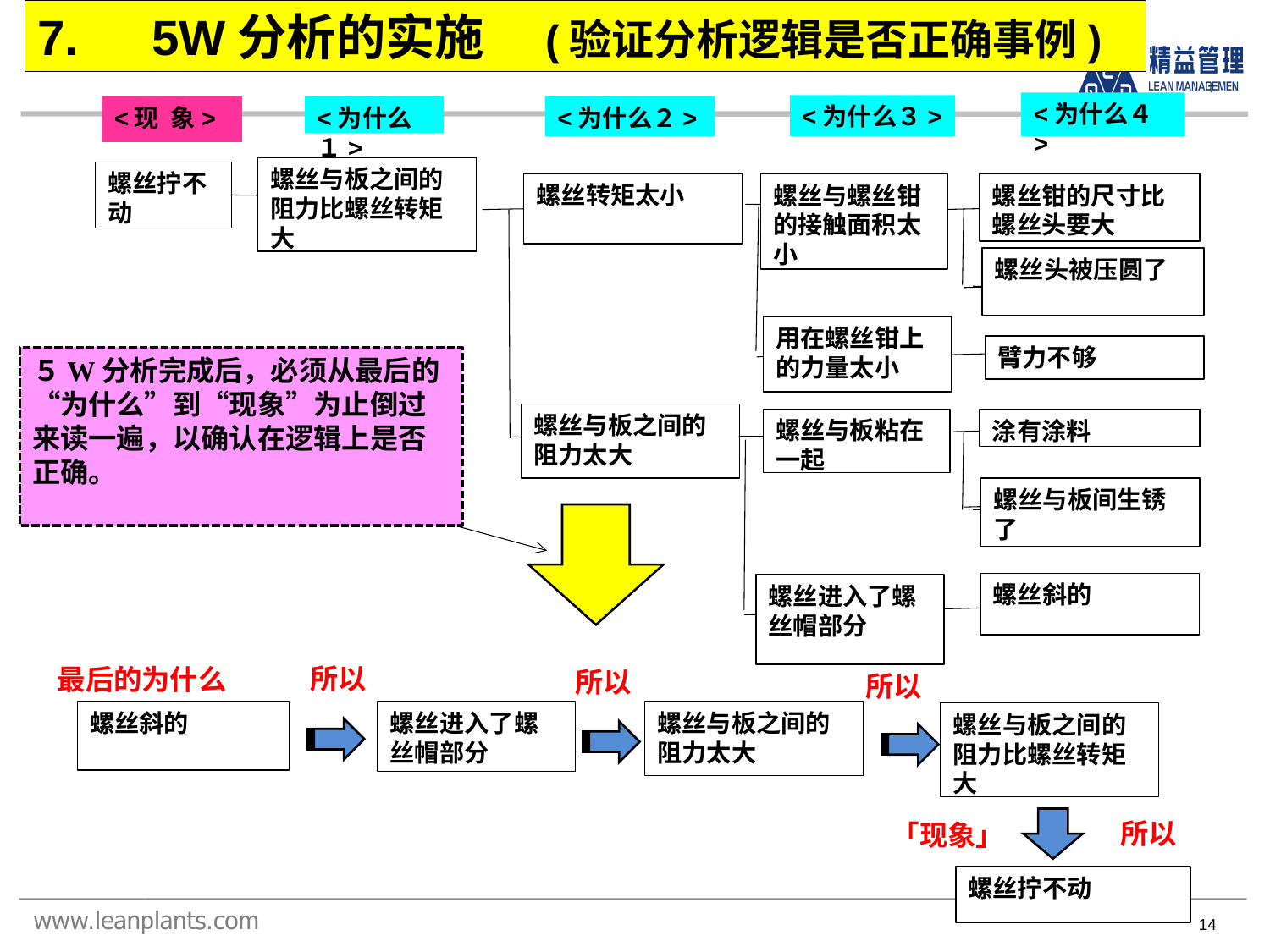

7.　5W分析的实施　(验证分析逻辑是否正确事例)
<为什么４>
<为什么３>
<为什么１>
<为什么２>
<现  象>
螺丝与板之间的阻力比螺丝转矩大
螺丝拧不动
螺丝转矩太小
螺丝与螺丝钳的接触面积太小
螺丝钳的尺寸比螺丝头要大
螺丝头被压圆了
用在螺丝钳上的力量太小
臂力不够
５W分析完成后，必须从最后的“为什么”到“现象”为止倒过来读一遍，以确认在逻辑上是否正确。
螺丝与板之间的阻力太大
螺丝与板粘在一起
涂有涂料
螺丝与板间生锈了

螺丝斜的
螺丝进入了螺丝帽部分
所以
最后的为什么
所以
所以
螺丝斜的
螺丝进入了螺丝帽部分
螺丝与板之间的阻力太大
螺丝与板之间的阻力比螺丝转矩大

所以
｢现象｣
螺丝拧不动